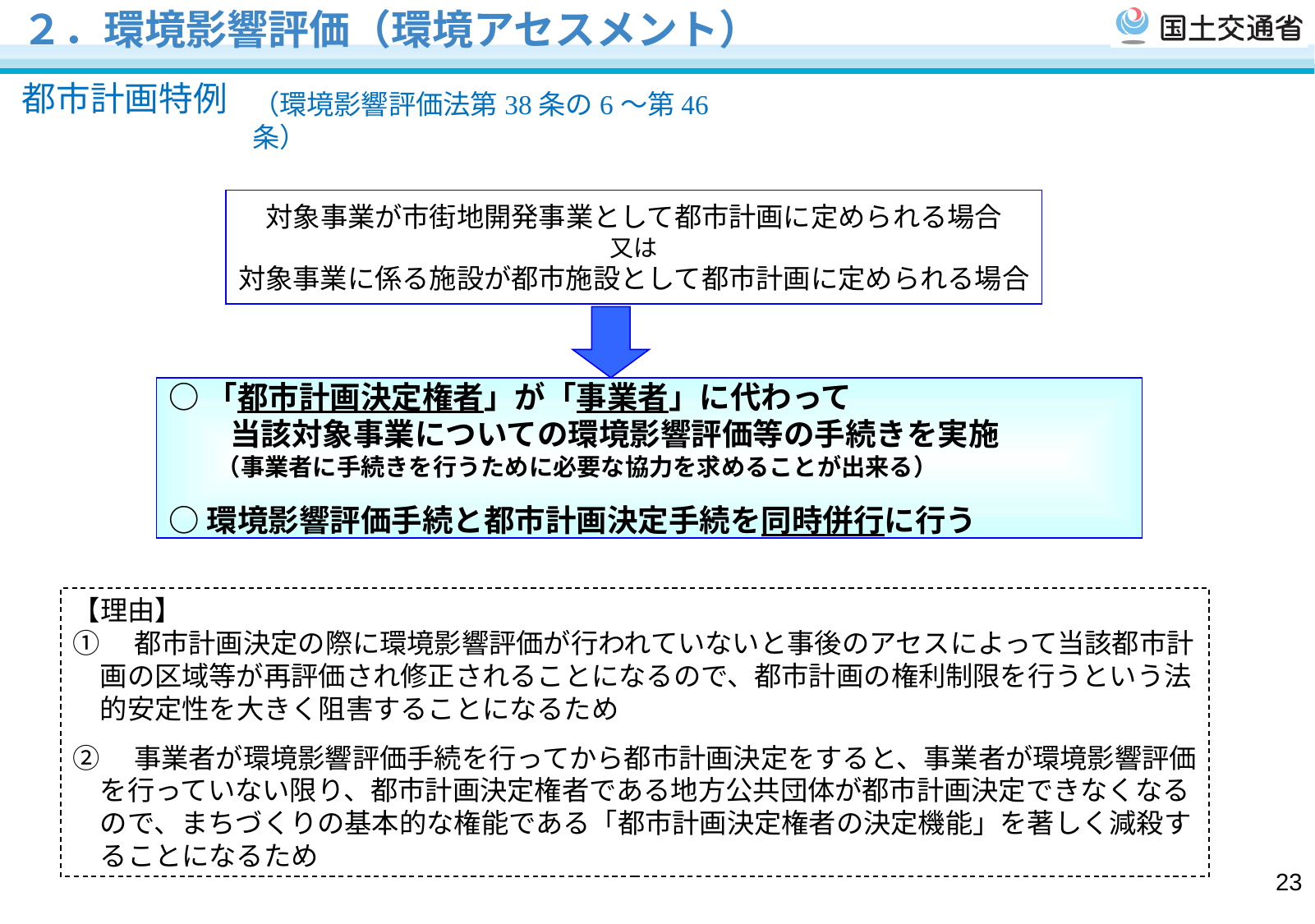

２．環境影響評価（環境アセスメント）
都市計画特例
（環境影響評価法第38条の6～第46条）
対象事業が市街地開発事業として都市計画に定められる場合
又は
対象事業に係る施設が都市施設として都市計画に定められる場合

○「都市計画決定権者」が「事業者」に代わって
　　当該対象事業についての環境影響評価等の手続きを実施
　　（事業者に手続きを行うために必要な協力を求めることが出来る）

○環境影響評価手続と都市計画決定手続を同時併行に行う
【理由】
①　都市計画決定の際に環境影響評価が行われていないと事後のアセスによって当該都市計
　画の区域等が再評価され修正されることになるので、都市計画の権利制限を行うという法
　的安定性を大きく阻害することになるため

②　事業者が環境影響評価手続を行ってから都市計画決定をすると、事業者が環境影響評価
　を行っていない限り、都市計画決定権者である地方公共団体が都市計画決定できなくなる
　ので、まちづくりの基本的な権能である「都市計画決定権者の決定機能」を著しく減殺す
　ることになるため
23